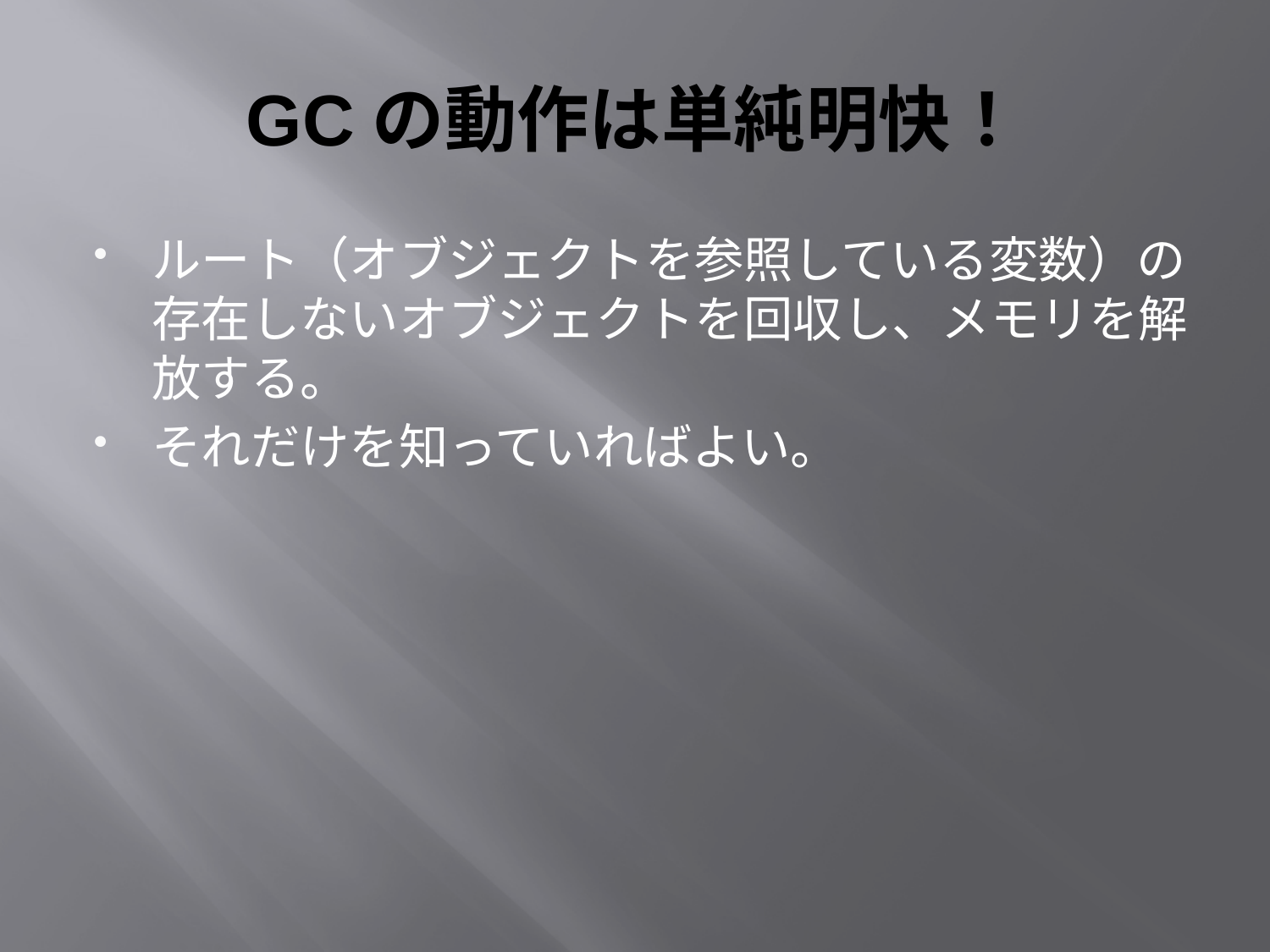

# GCの動作は単純明快！
ルート（オブジェクトを参照している変数）の存在しないオブジェクトを回収し、メモリを解放する。
それだけを知っていればよい。